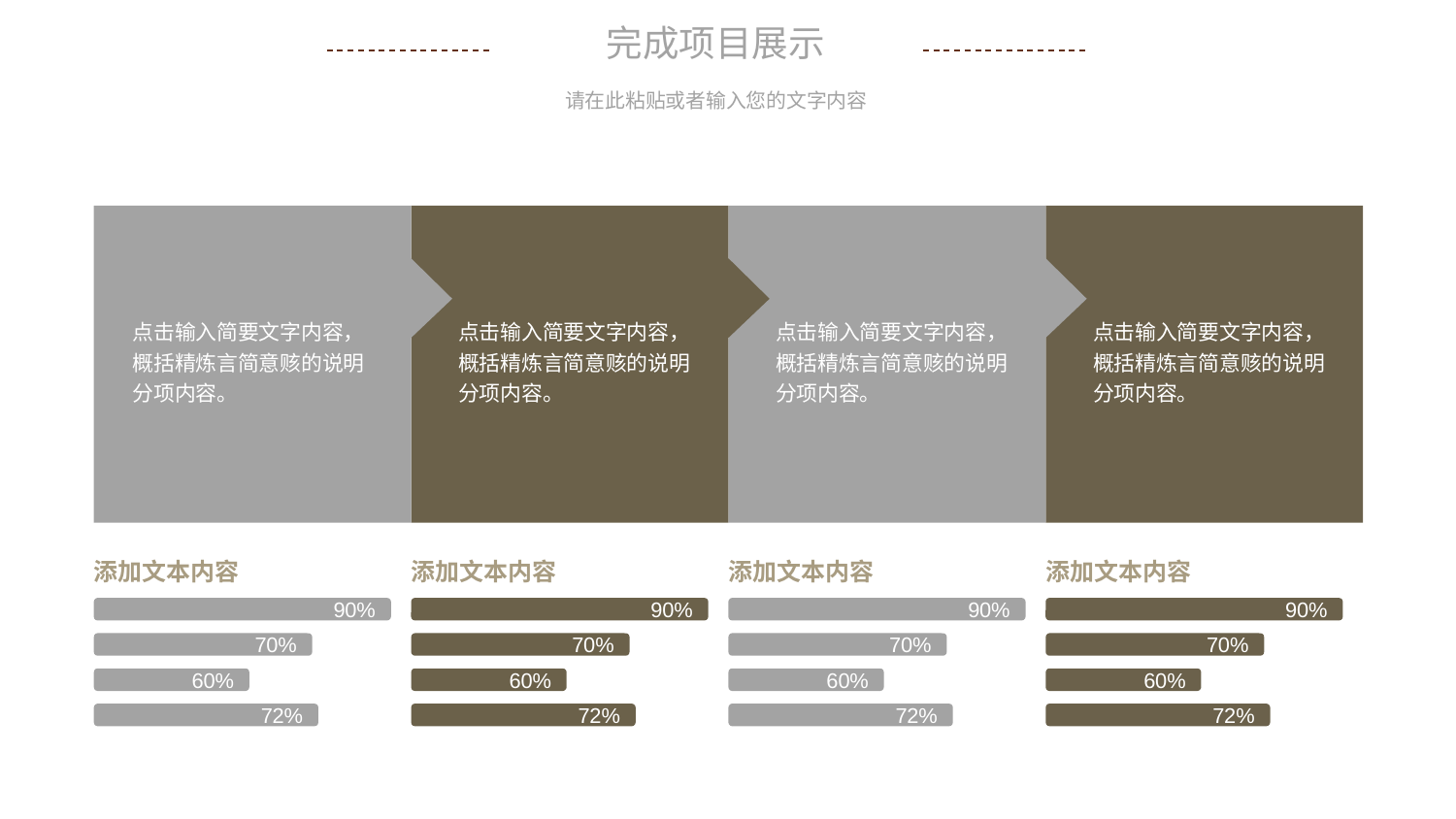

完成项目展示
请在此粘贴或者输入您的文字内容
点击输入简要文字内容，概括精炼言简意赅的说明分项内容。
点击输入简要文字内容，概括精炼言简意赅的说明分项内容。
点击输入简要文字内容，概括精炼言简意赅的说明分项内容。
点击输入简要文字内容，概括精炼言简意赅的说明分项内容。
添加文本内容
添加文本内容
添加文本内容
添加文本内容
90%
90%
90%
90%
70%
70%
70%
70%
60%
60%
60%
60%
72%
72%
72%
72%